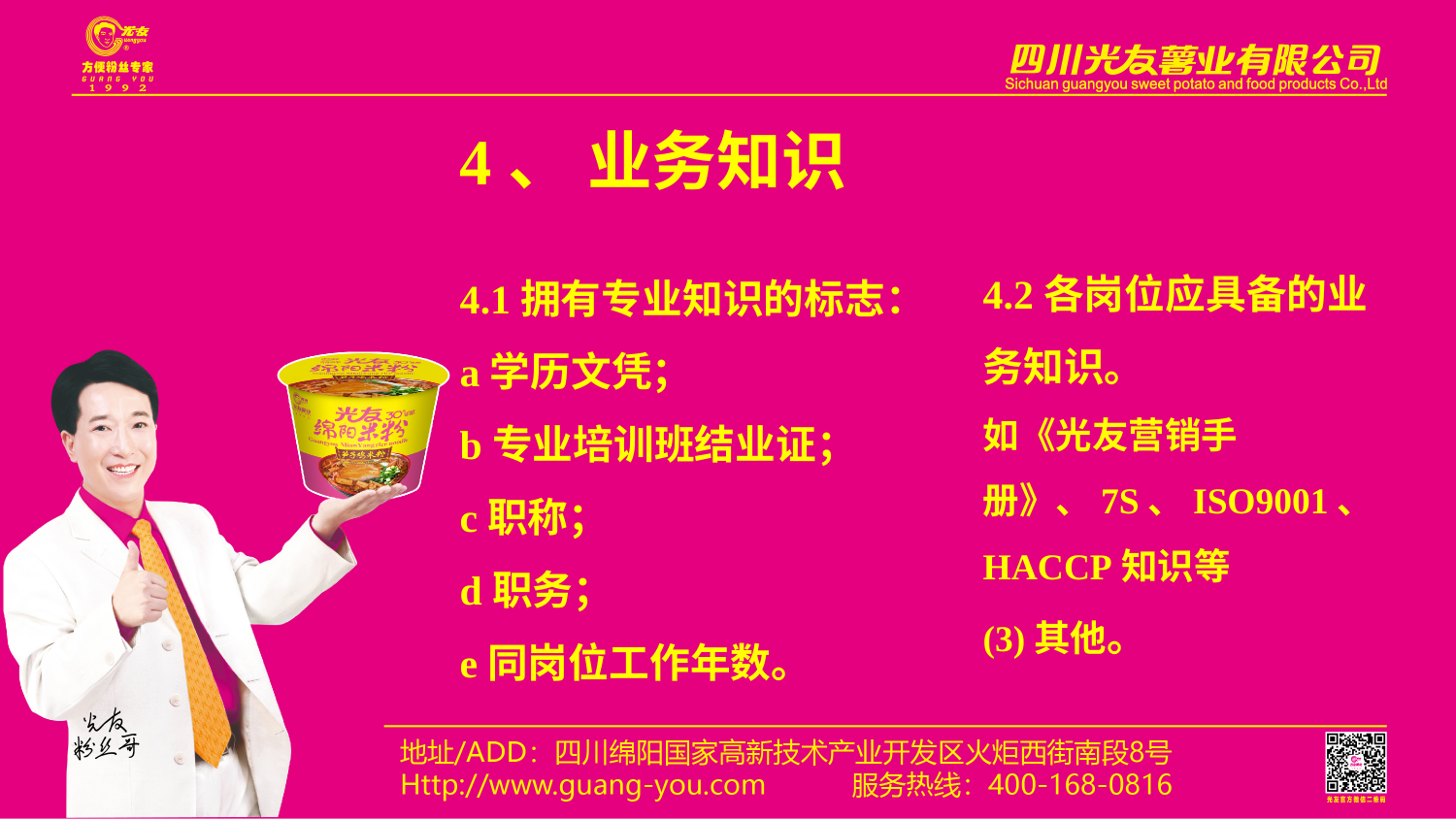

4、 业务知识

4.1拥有专业知识的标志：
a学历文凭；
b专业培训班结业证；
c职称；
d职务；
e同岗位工作年数。

4.2各岗位应具备的业务知识。
如《光友营销手册》、7S、ISO9001、HACCP知识等
(3)其他。